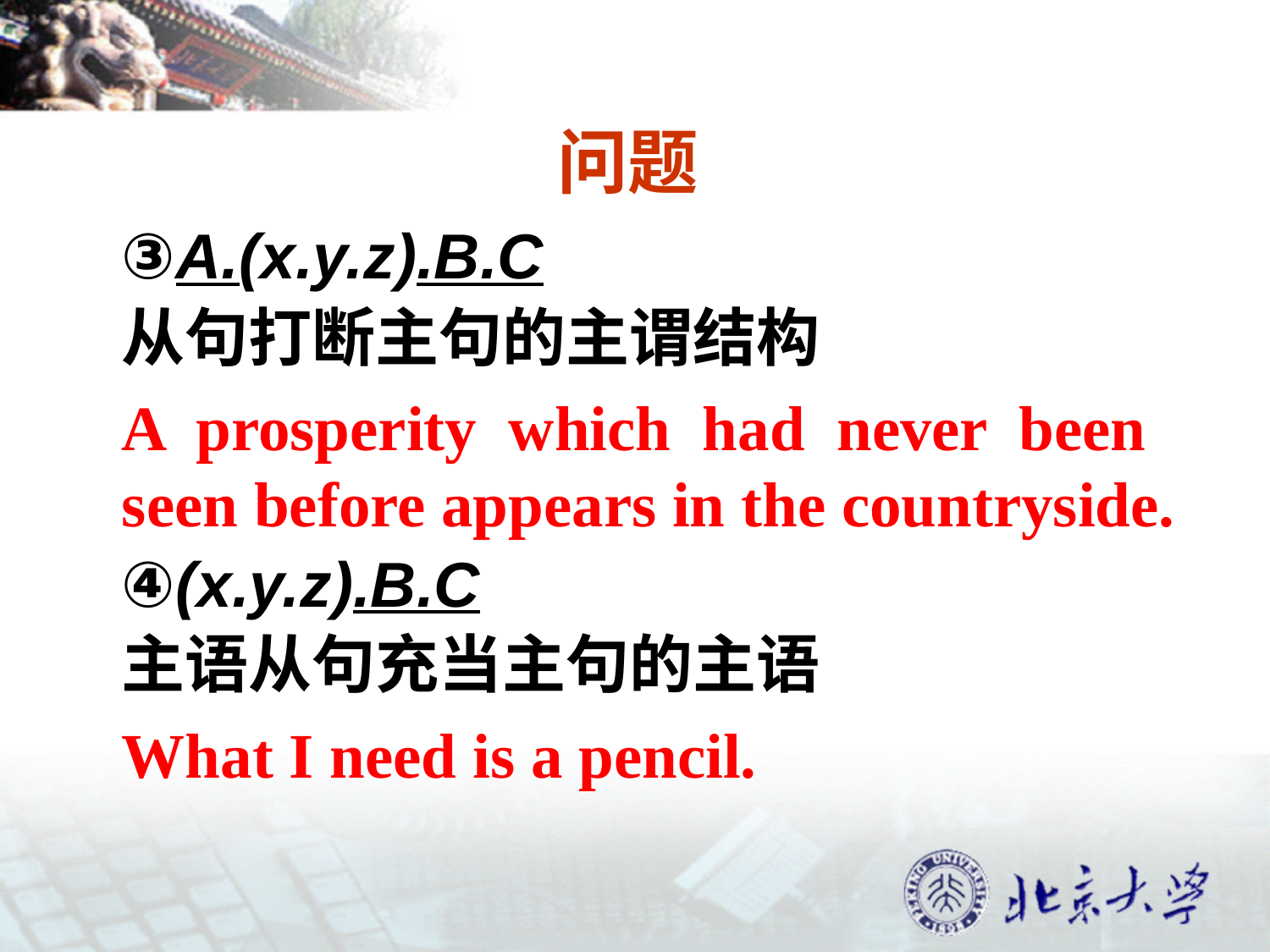

# 问题
③A.(x.y.z).B.C
从句打断主句的主谓结构
A  prosperity  which  had  never  been seen before appears in the countryside.
④(x.y.z).B.C
主语从句充当主句的主语
What I need is a pencil.